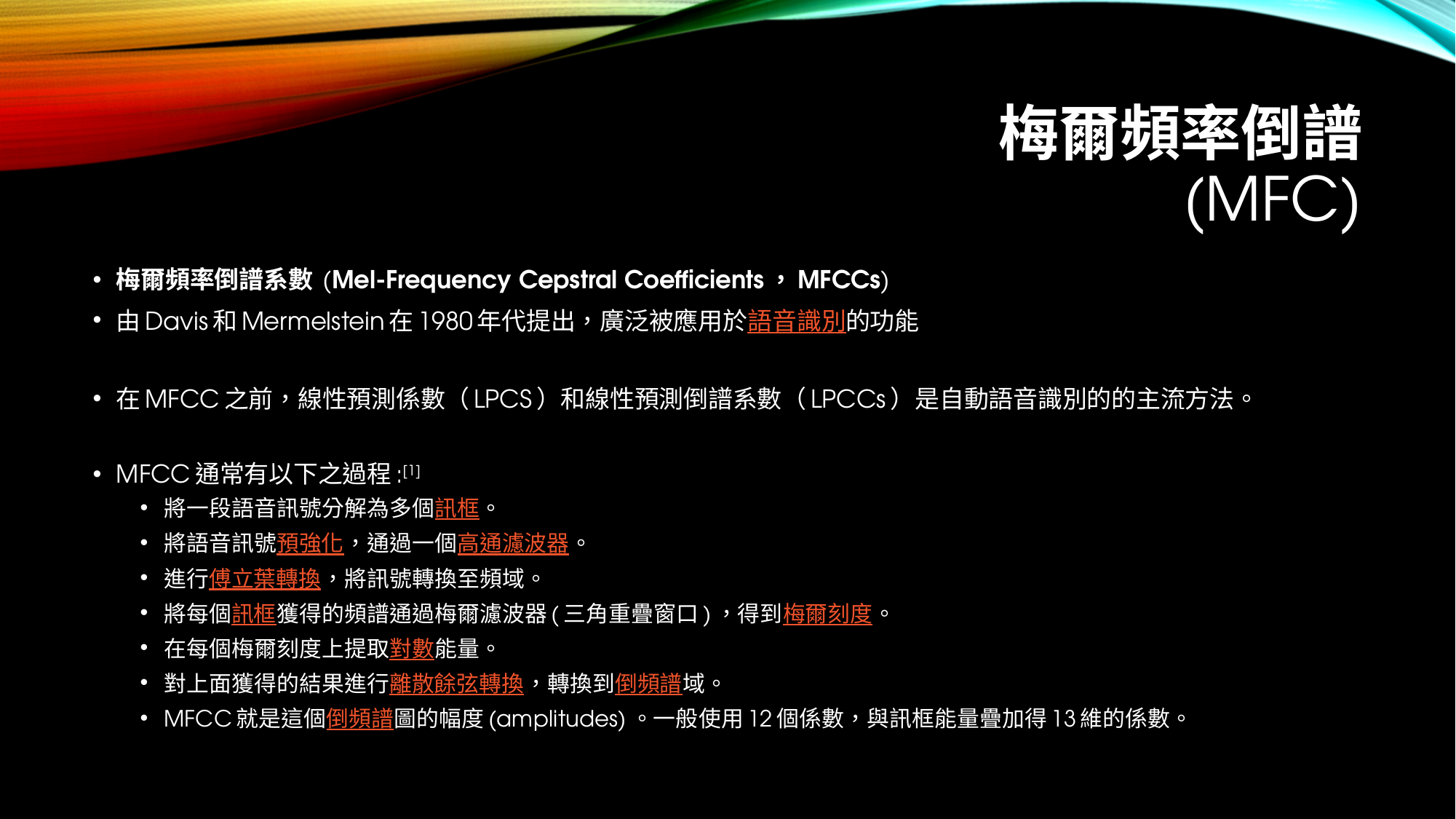

# 梅爾頻率倒譜 (MFC)
梅爾頻率倒譜系數 (Mel-Frequency Cepstral Coefficients，MFCCs)
由Davis和Mermelstein在1980年代提出，廣泛被應用於語音識別的功能

在MFCC之前，線性預測係數（LPCS）和線性預測倒譜系數（LPCCs）是自動語音識別的的主流方法。

MFCC通常有以下之過程:[1]
將一段語音訊號分解為多個訊框。
將語音訊號預強化，通過一個高通濾波器。
進行傅立葉轉換，將訊號轉換至頻域。
將每個訊框獲得的頻譜通過梅爾濾波器(三角重疊窗口)，得到梅爾刻度。
在每個梅爾刻度上提取對數能量。
對上面獲得的結果進行離散餘弦轉換，轉換到倒頻譜域。
MFCC就是這個倒頻譜圖的幅度(amplitudes)。一般使用12個係數，與訊框能量疊加得13維的係數。